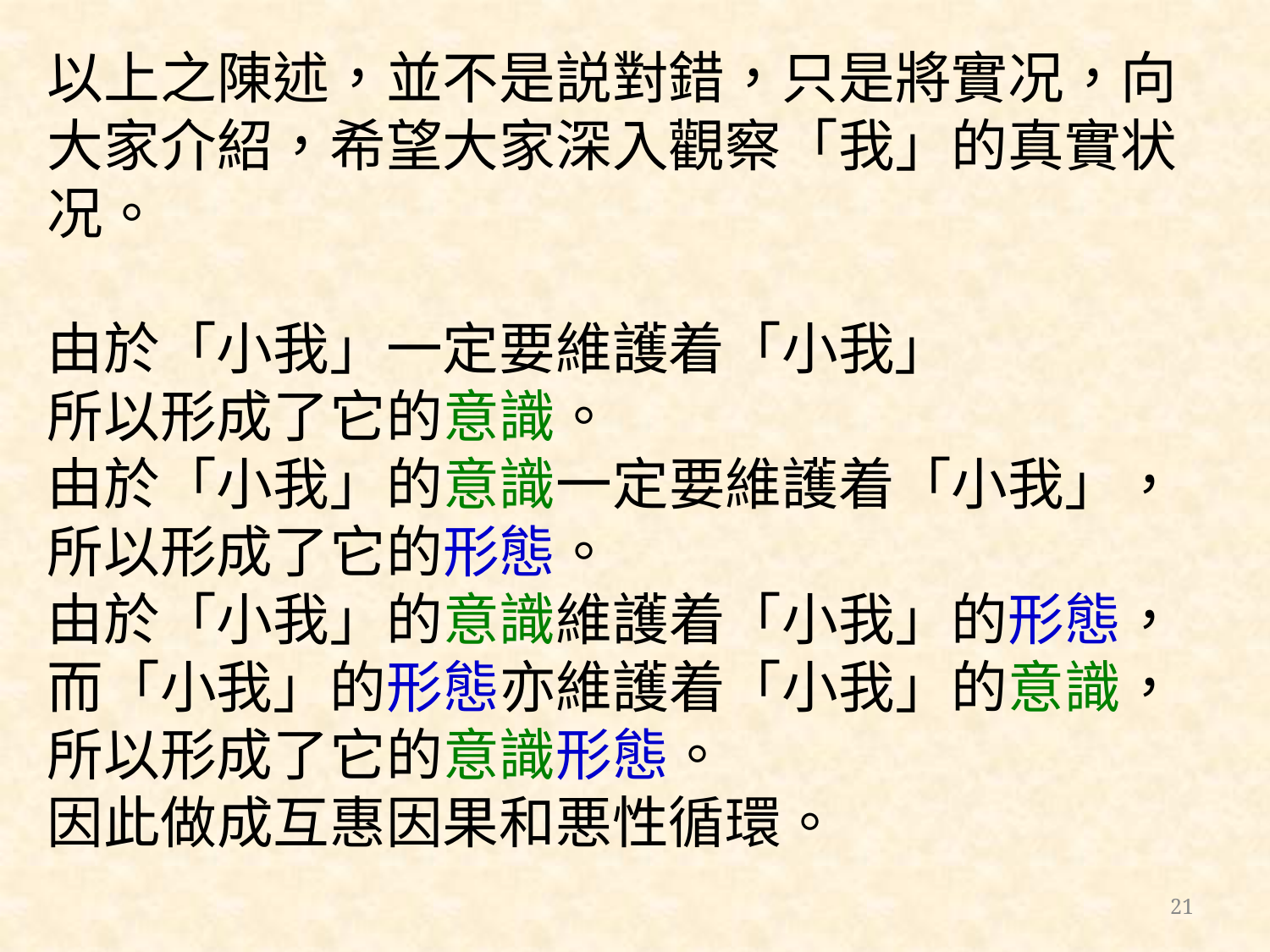

以上之陳述，並不是説對錯，只是將實况，向大家介紹，希望大家深入觀察「我」的真實状况。

由於「小我」一定要維護着「小我」
所以形成了它的意識。
由於「小我」的意識一定要維護着「小我」，
所以形成了它的形態。
由於「小我」的意識維護着「小我」的形態，
而「小我」的形態亦維護着「小我」的意識，
所以形成了它的意識形態。
因此做成互惠因果和悪性循環。
21